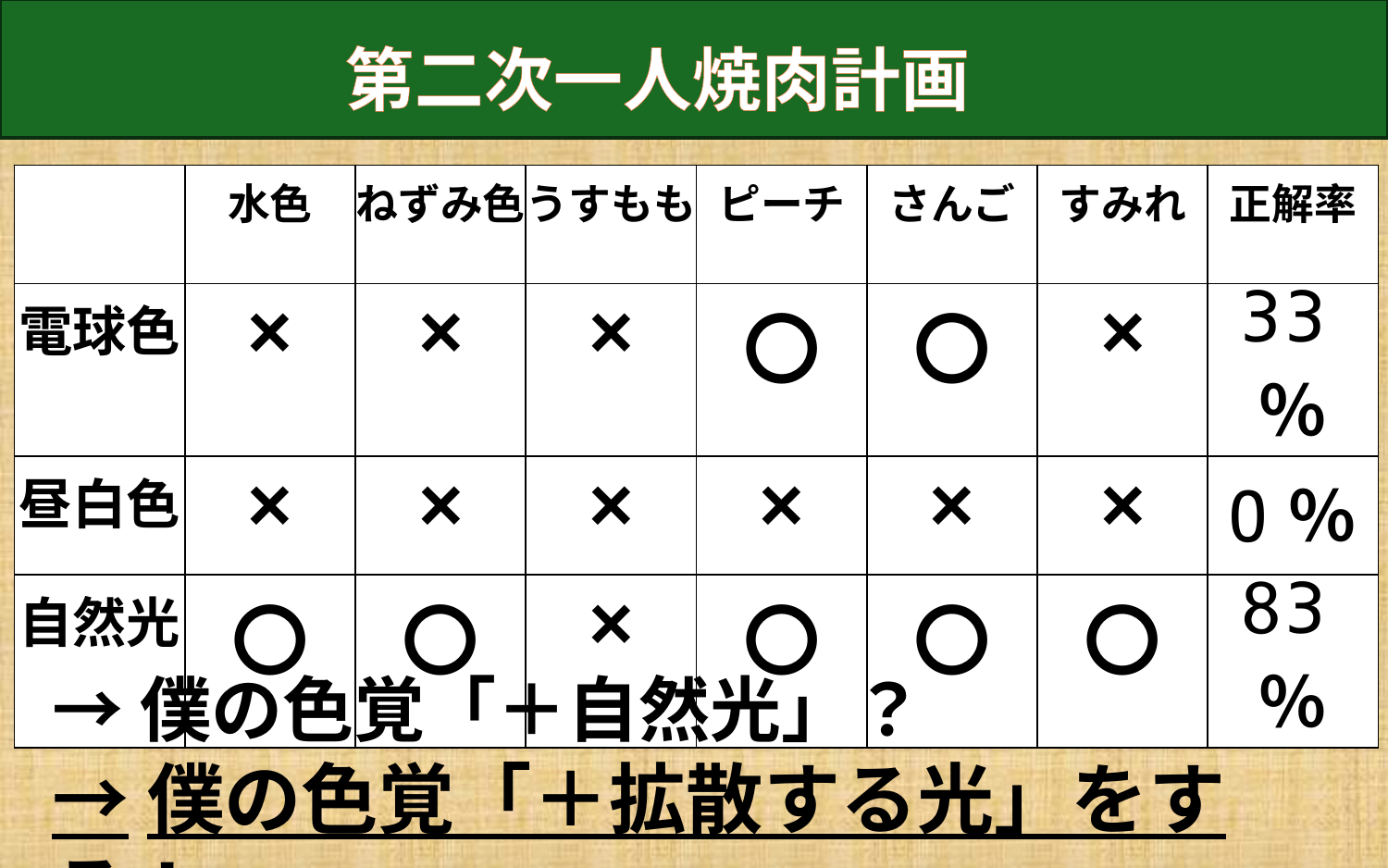

第二次一人焼肉計画
|  | 水色 | ねずみ色 | うすもも | ピーチ | さんご | すみれ | 正解率 |
| --- | --- | --- | --- | --- | --- | --- | --- |
| 電球色 | × | × | × | 〇 | 〇 | × | 33％ |
| 昼白色 | × | × | × | × | × | × | 0％ |
| 自然光 | 〇 | 〇 | × | 〇 | 〇 | 〇 | 83％ |
→僕の色覚「＋自然光」？
→僕の色覚「＋拡散する光」をする！